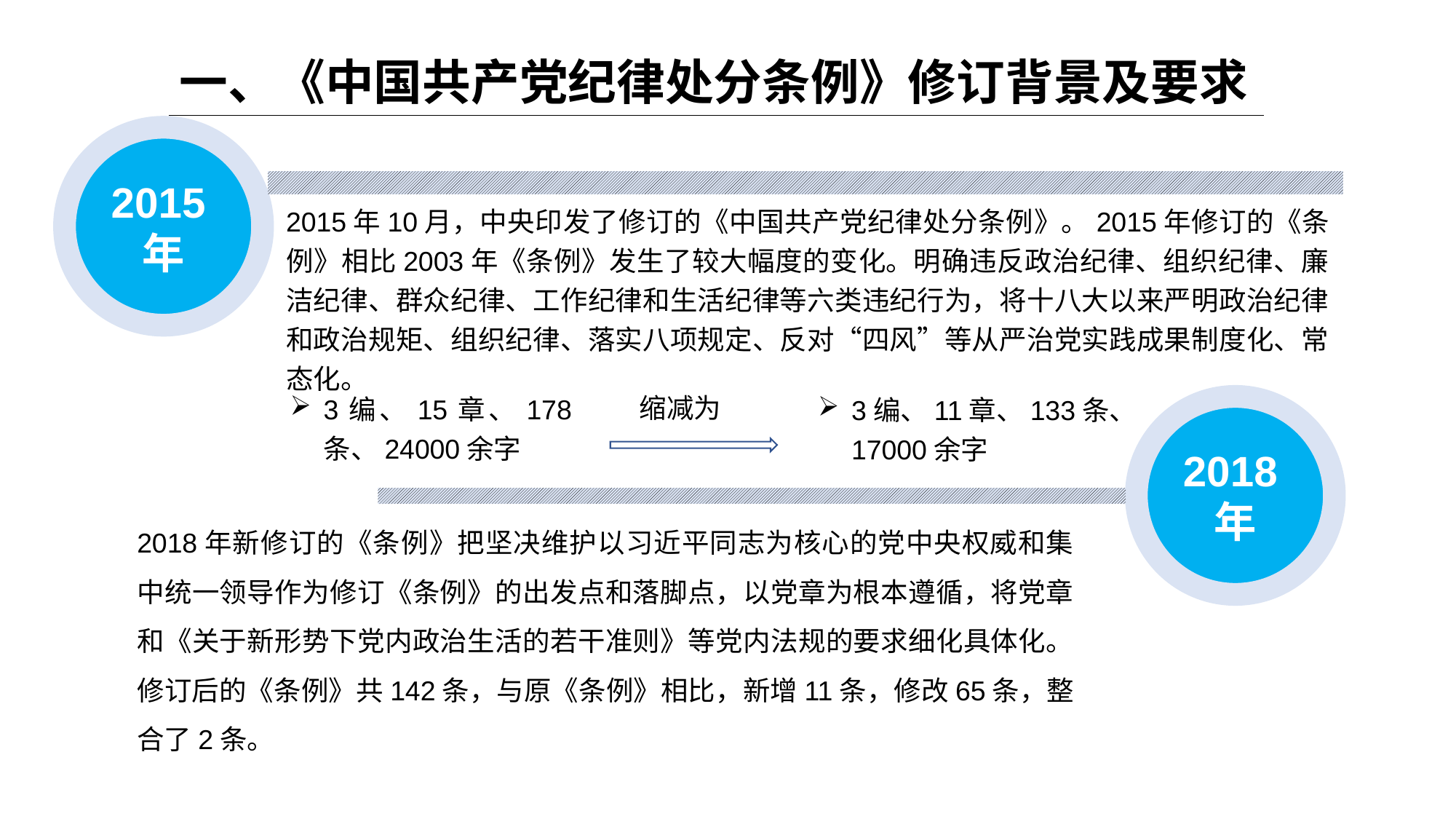

一、《中国共产党纪律处分条例》修订背景及要求
2015年

2015年10月，中央印发了修订的《中国共产党纪律处分条例》。2015年修订的《条例》相比2003年《条例》发生了较大幅度的变化。明确违反政治纪律、组织纪律、廉洁纪律、群众纪律、工作纪律和生活纪律等六类违纪行为，将十八大以来严明政治纪律和政治规矩、组织纪律、落实八项规定、反对“四风”等从严治党实践成果制度化、常态化。
3编、15章、178条、24000余字
3编、11章、133条、17000余字
缩减为
2018年

2018年新修订的《条例》把坚决维护以习近平同志为核心的党中央权威和集中统一领导作为修订《条例》的出发点和落脚点，以党章为根本遵循，将党章和《关于新形势下党内政治生活的若干准则》等党内法规的要求细化具体化。修订后的《条例》共142条，与原《条例》相比，新增11条，修改65条，整合了2条。